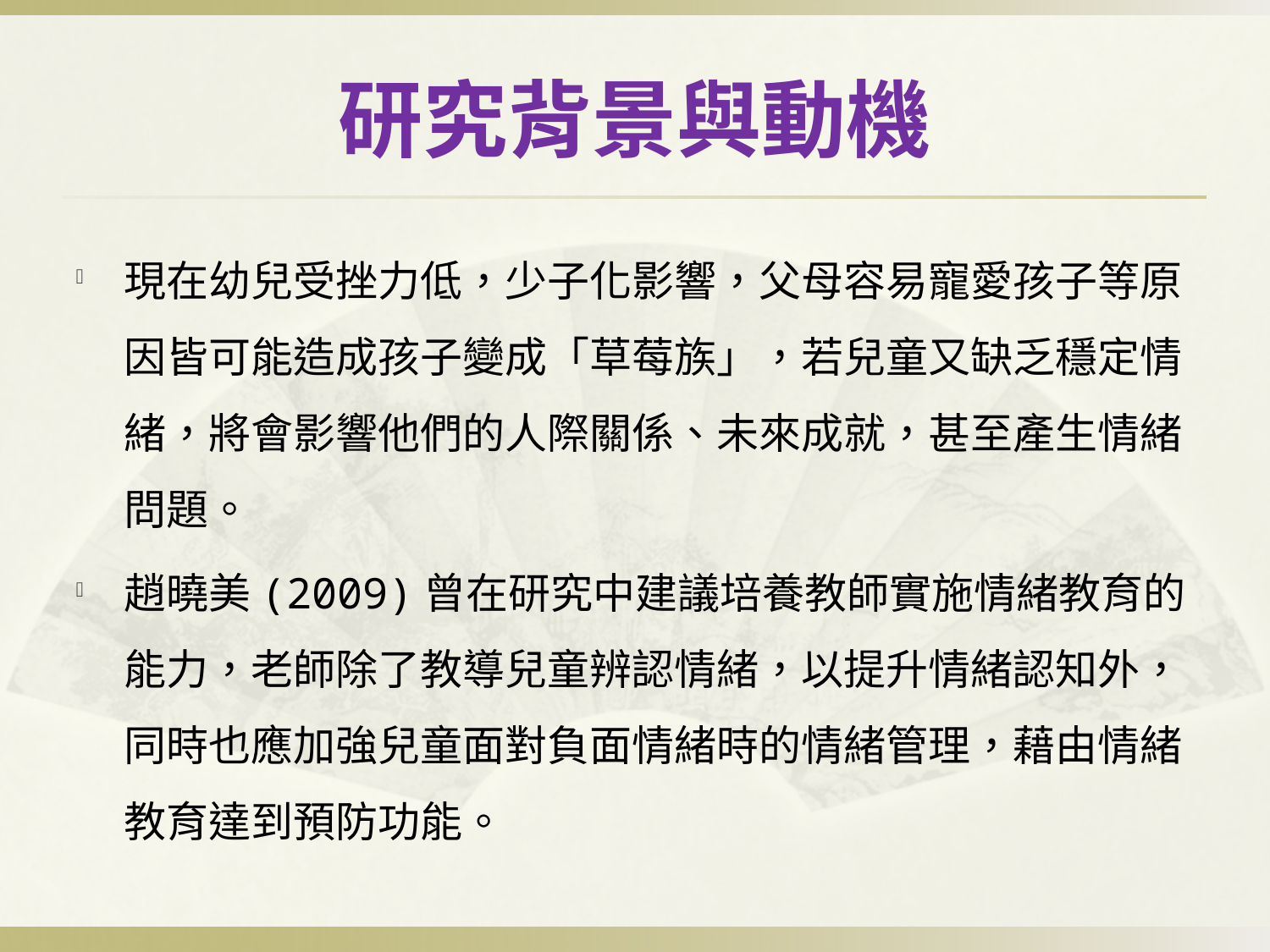

# 研究背景與動機
現在幼兒受挫力低，少子化影響，父母容易寵愛孩子等原因皆可能造成孩子變成「草莓族」，若兒童又缺乏穩定情緒，將會影響他們的人際關係、未來成就，甚至產生情緒問題。
趙曉美(2009)曾在研究中建議培養教師實施情緒教育的能力，老師除了教導兒童辨認情緒，以提升情緒認知外，同時也應加強兒童面對負面情緒時的情緒管理，藉由情緒教育達到預防功能。